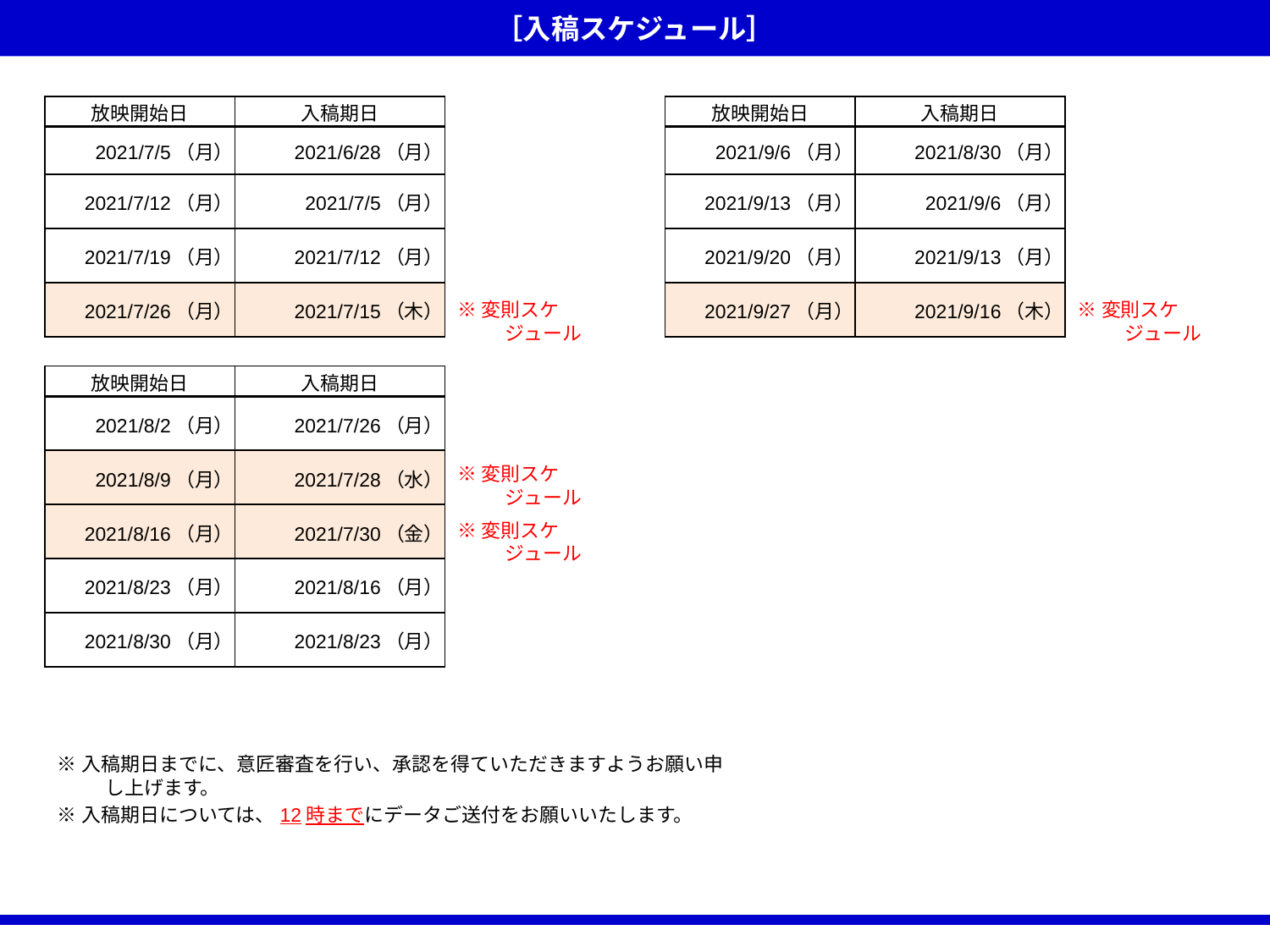

［入稿スケジュール］
| 放映開始日 | 入稿期日 |
| --- | --- |
| 2021/7/5（月） | 2021/6/28（月） |
| 2021/7/12（月） | 2021/7/5（月） |
| 2021/7/19（月） | 2021/7/12（月） |
| 2021/7/26（月） | 2021/7/15（木） |
| 放映開始日 | 入稿期日 |
| --- | --- |
| 2021/9/6（月） | 2021/8/30（月） |
| 2021/9/13（月） | 2021/9/6（月） |
| 2021/9/20（月） | 2021/9/13（月） |
| 2021/9/27（月） | 2021/9/16（木） |
※変則スケジュール
※変則スケジュール
| 放映開始日 | 入稿期日 |
| --- | --- |
| 2021/8/2（月） | 2021/7/26（月） |
| 2021/8/9（月） | 2021/7/28（水） |
| 2021/8/16（月） | 2021/7/30（金） |
| 2021/8/23（月） | 2021/8/16（月） |
| 2021/8/30（月） | 2021/8/23（月） |
※変則スケジュール
※変則スケジュール
※入稿期日までに、意匠審査を行い、承認を得ていただきますようお願い申し上げます。
※入稿期日については、12時までにデータご送付をお願いいたします。